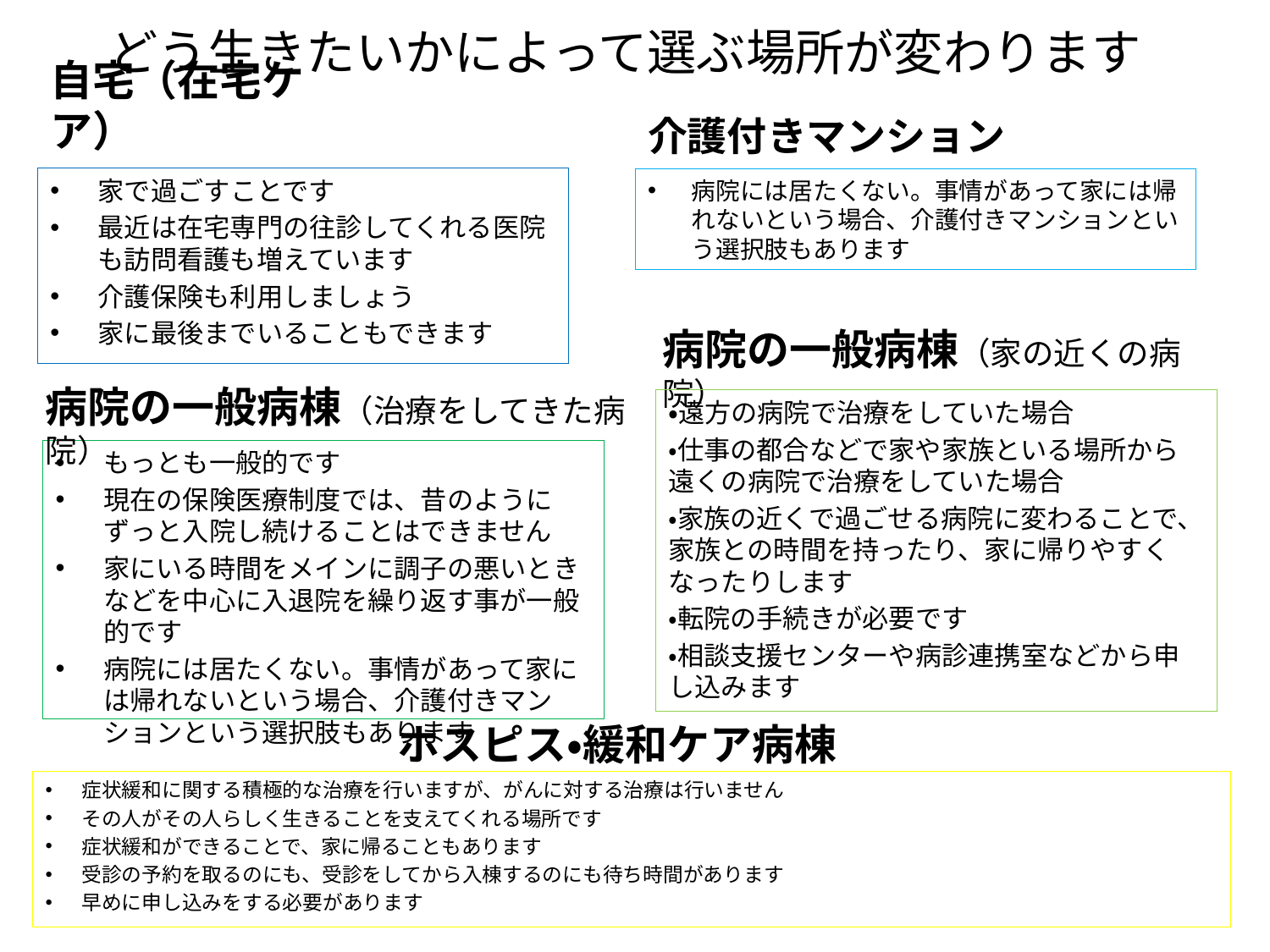

# どう生きたいかによって選ぶ場所が変わります
自宅（在宅ケア）
介護付きマンション
家で過ごすことです
最近は在宅専門の往診してくれる医院も訪問看護も増えています
介護保険も利用しましょう
家に最後までいることもできます
病院には居たくない。事情があって家には帰れないという場合、介護付きマンションという選択肢もあります
病院の一般病棟（家の近くの病院）
病院の一般病棟（治療をしてきた病院）
・遠方の病院で治療をしていた場合
・仕事の都合などで家や家族といる場所から遠くの病院で治療をしていた場合
・家族の近くで過ごせる病院に変わることで、家族との時間を持ったり、家に帰りやすくなったりします
・転院の手続きが必要です
・相談支援センターや病診連携室などから申し込みます

もっとも一般的です
現在の保険医療制度では、昔のようにずっと入院し続けることはできません
家にいる時間をメインに調子の悪いときなどを中心に入退院を繰り返す事が一般的です
病院には居たくない。事情があって家には帰れないという場合、介護付きマンションという選択肢もあります

ホスピス・緩和ケア病棟
症状緩和に関する積極的な治療を行いますが、がんに対する治療は行いません
その人がその人らしく生きることを支えてくれる場所です
症状緩和ができることで、家に帰ることもあります
受診の予約を取るのにも、受診をしてから入棟するのにも待ち時間があります
早めに申し込みをする必要があります